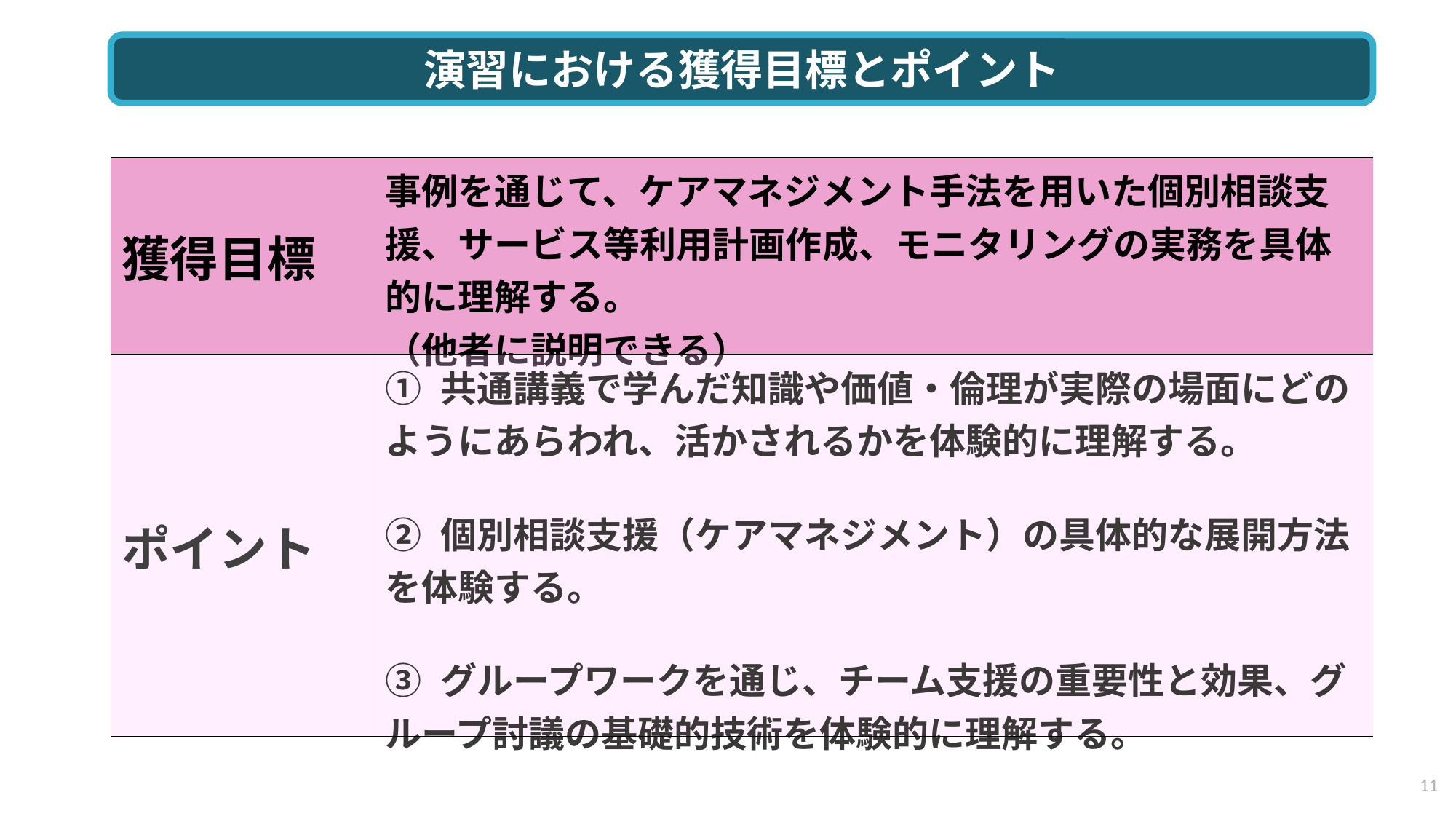

演習における獲得目標とポイント
| 獲得目標 | 事例を通じて、ケアマネジメント手法を用いた個別相談支援、サービス等利用計画作成、モニタリングの実務を具体的に理解する。 （他者に説明できる） |
| --- | --- |
| ポイント | ① 共通講義で学んだ知識や価値・倫理が実際の場面にどのようにあらわれ、活かされるかを体験的に理解する。 ② 個別相談支援（ケアマネジメント）の具体的な展開方法を体験する。 ③ グループワークを通じ、チーム支援の重要性と効果、グループ討議の基礎的技術を体験的に理解する。 |
11